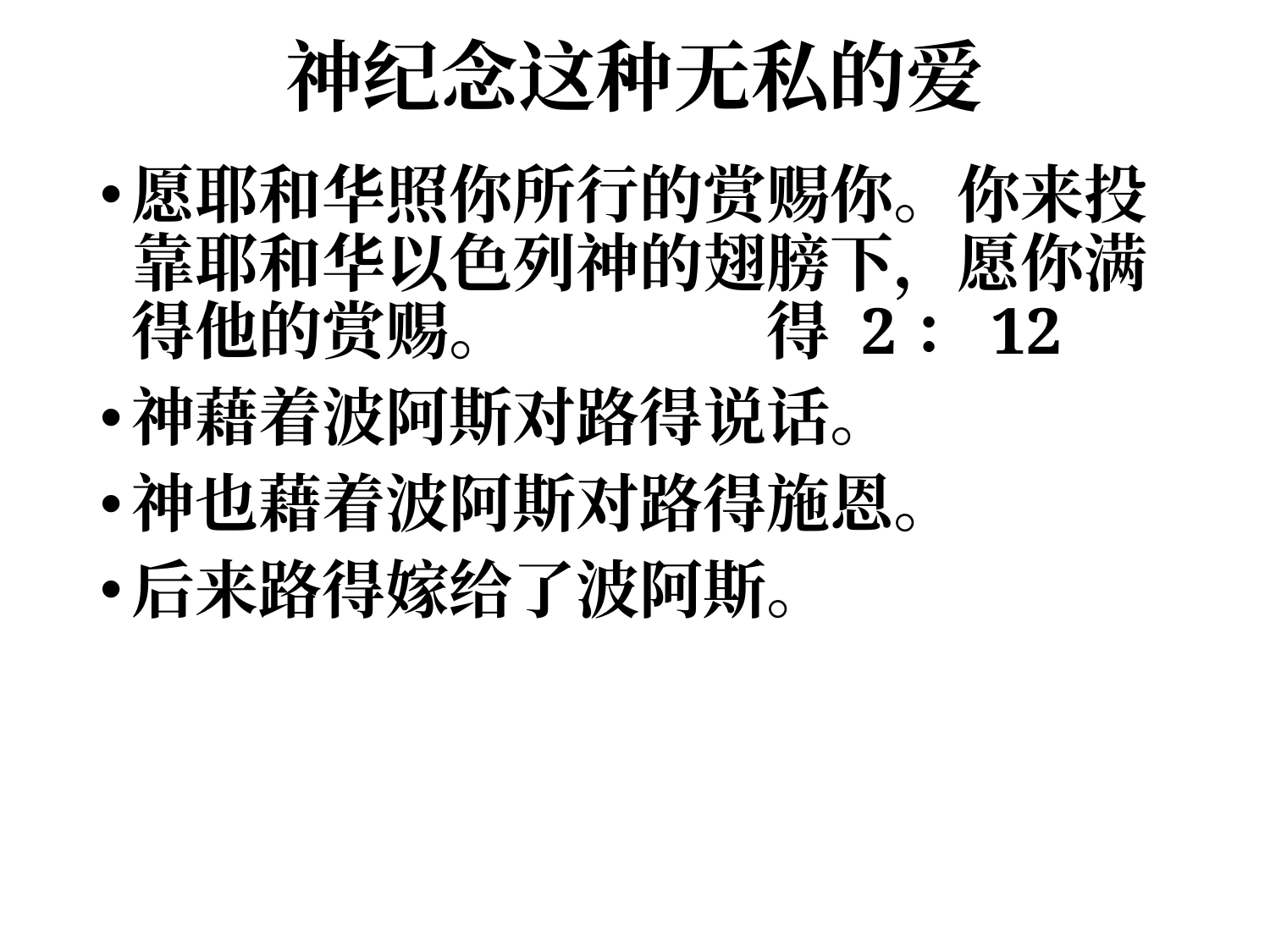

# 神纪念这种无私的爱
愿耶和华照你所行的赏赐你。你来投靠耶和华以色列神的翅膀下，愿你满得他的赏赐。		得 2：12
神藉着波阿斯对路得说话。
神也藉着波阿斯对路得施恩。
后来路得嫁给了波阿斯。